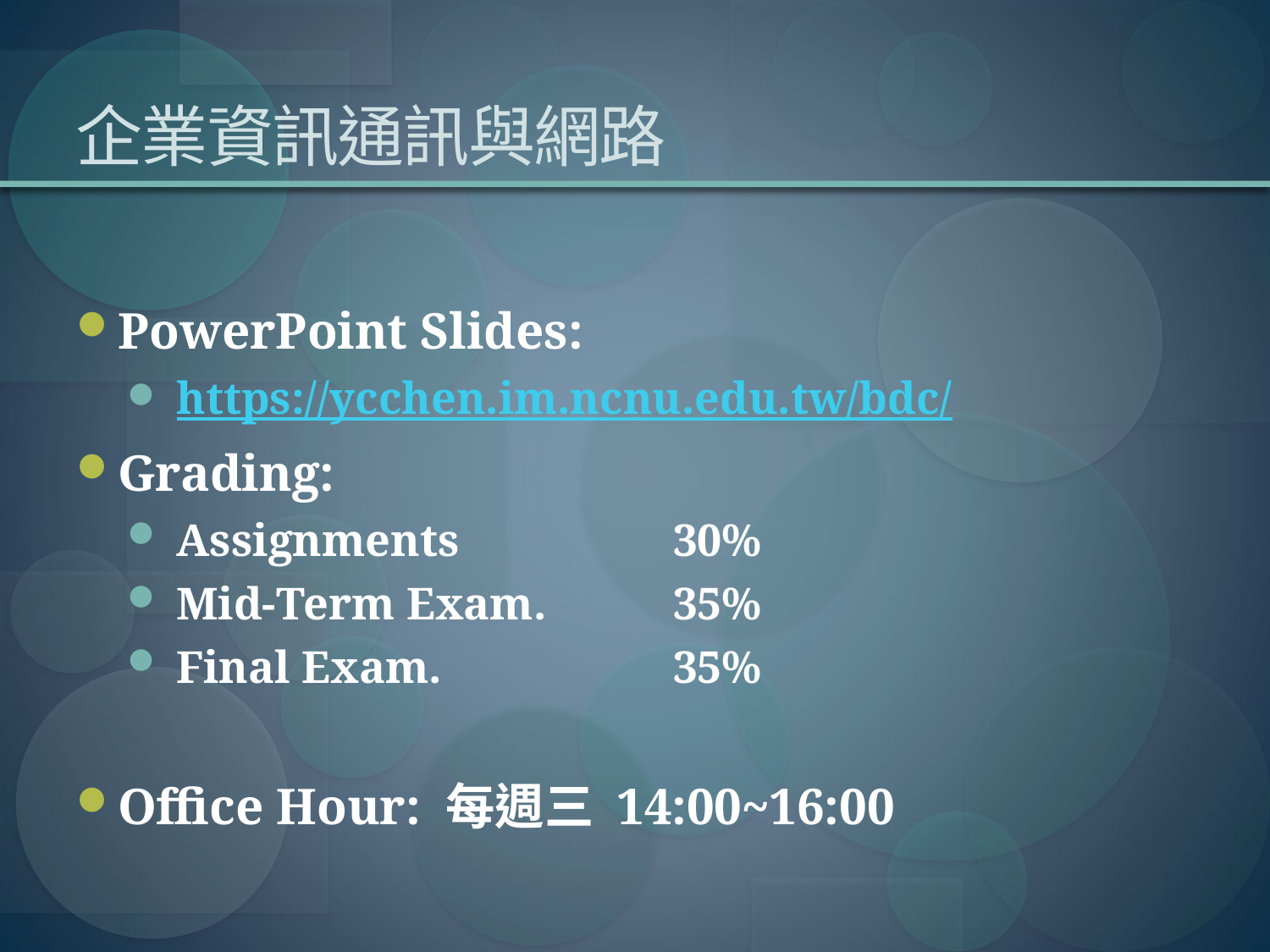

# 企業資訊通訊與網路

PowerPoint Slides:
 https://ycchen.im.ncnu.edu.tw/bdc/
Grading:
 Assignments	         	30%
 Mid-Term Exam.	35%
 Final Exam.		35%

Office Hour: 每週三 14:00~16:00